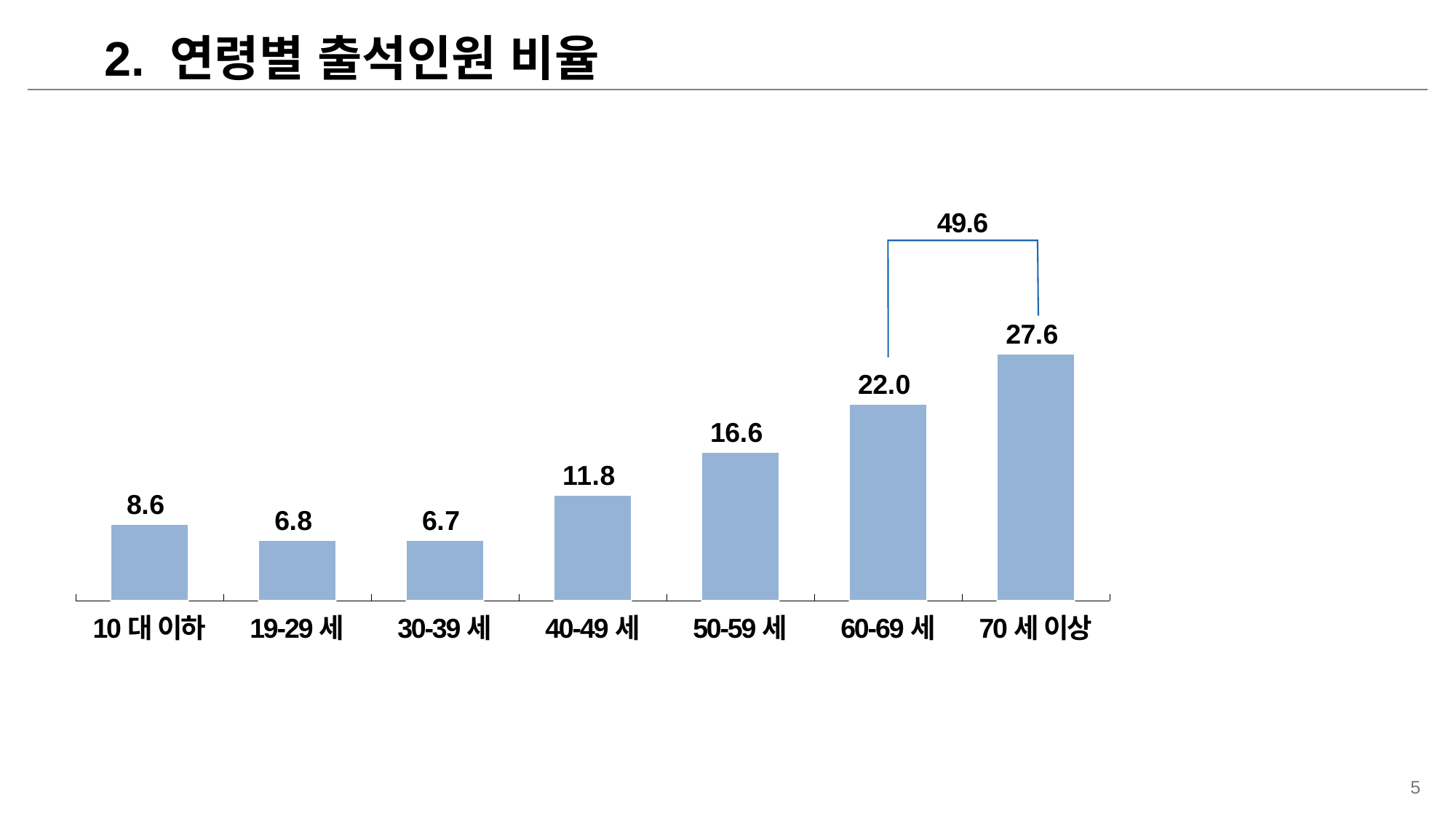

2. 연령별 출석인원 비율
49.6

### Chart

| Category |  |
|---|---|
| 10대 이하 | 19-29세 | 30-39세 | 40-49세 | 50-59세 | 60-69세 | 70세 이상 |
| --- | --- | --- | --- | --- | --- | --- |